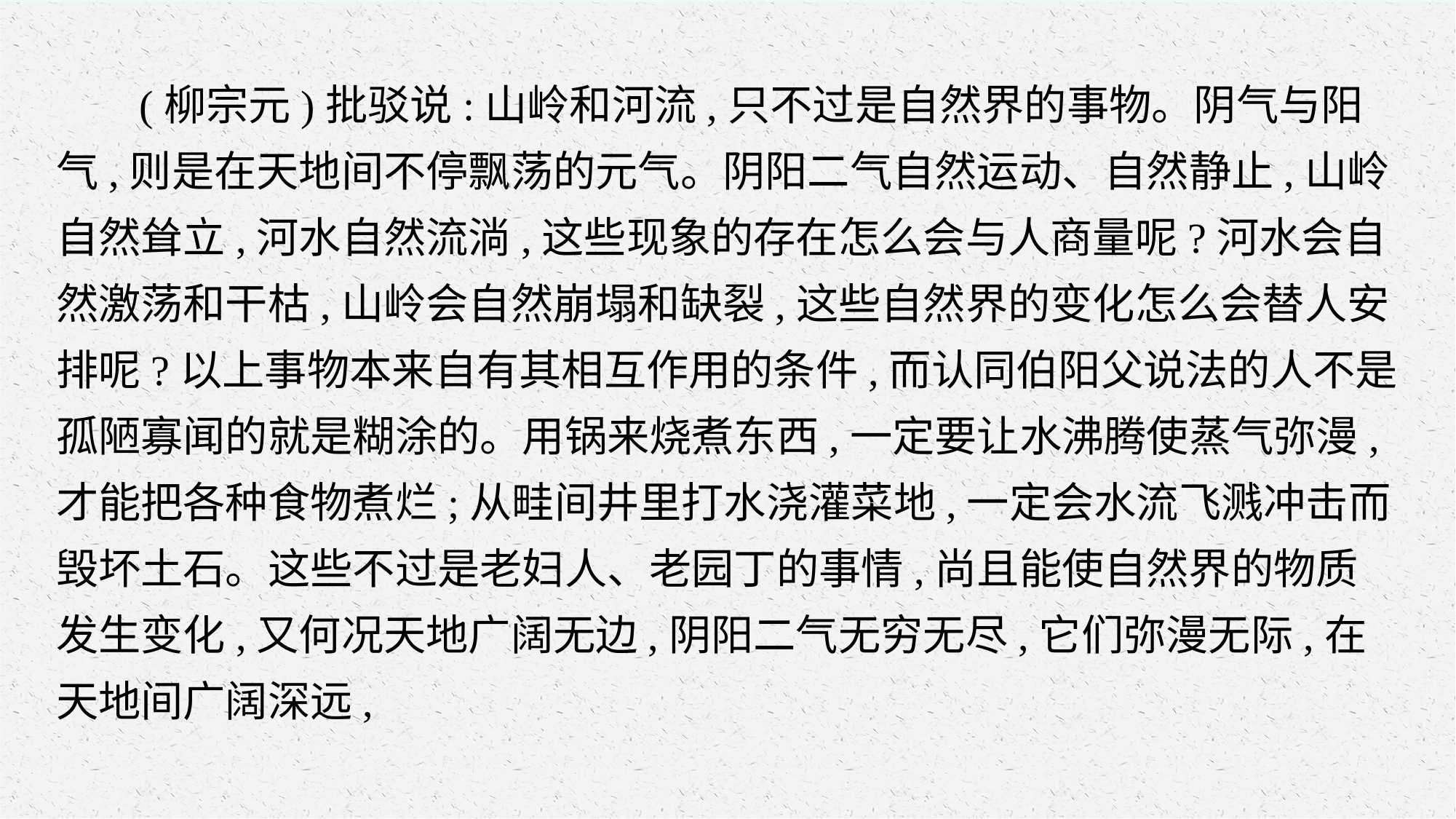

(柳宗元)批驳说:山岭和河流,只不过是自然界的事物。阴气与阳气,则是在天地间不停飘荡的元气。阴阳二气自然运动、自然静止,山岭自然耸立,河水自然流淌,这些现象的存在怎么会与人商量呢?河水会自然激荡和干枯,山岭会自然崩塌和缺裂,这些自然界的变化怎么会替人安排呢?以上事物本来自有其相互作用的条件,而认同伯阳父说法的人不是孤陋寡闻的就是糊涂的。用锅来烧煮东西,一定要让水沸腾使蒸气弥漫,才能把各种食物煮烂;从畦间井里打水浇灌菜地,一定会水流飞溅冲击而毁坏土石。这些不过是老妇人、老园丁的事情,尚且能使自然界的物质发生变化,又何况天地广阔无边,阴阳二气无穷无尽,它们弥漫无际,在天地间广阔深远,